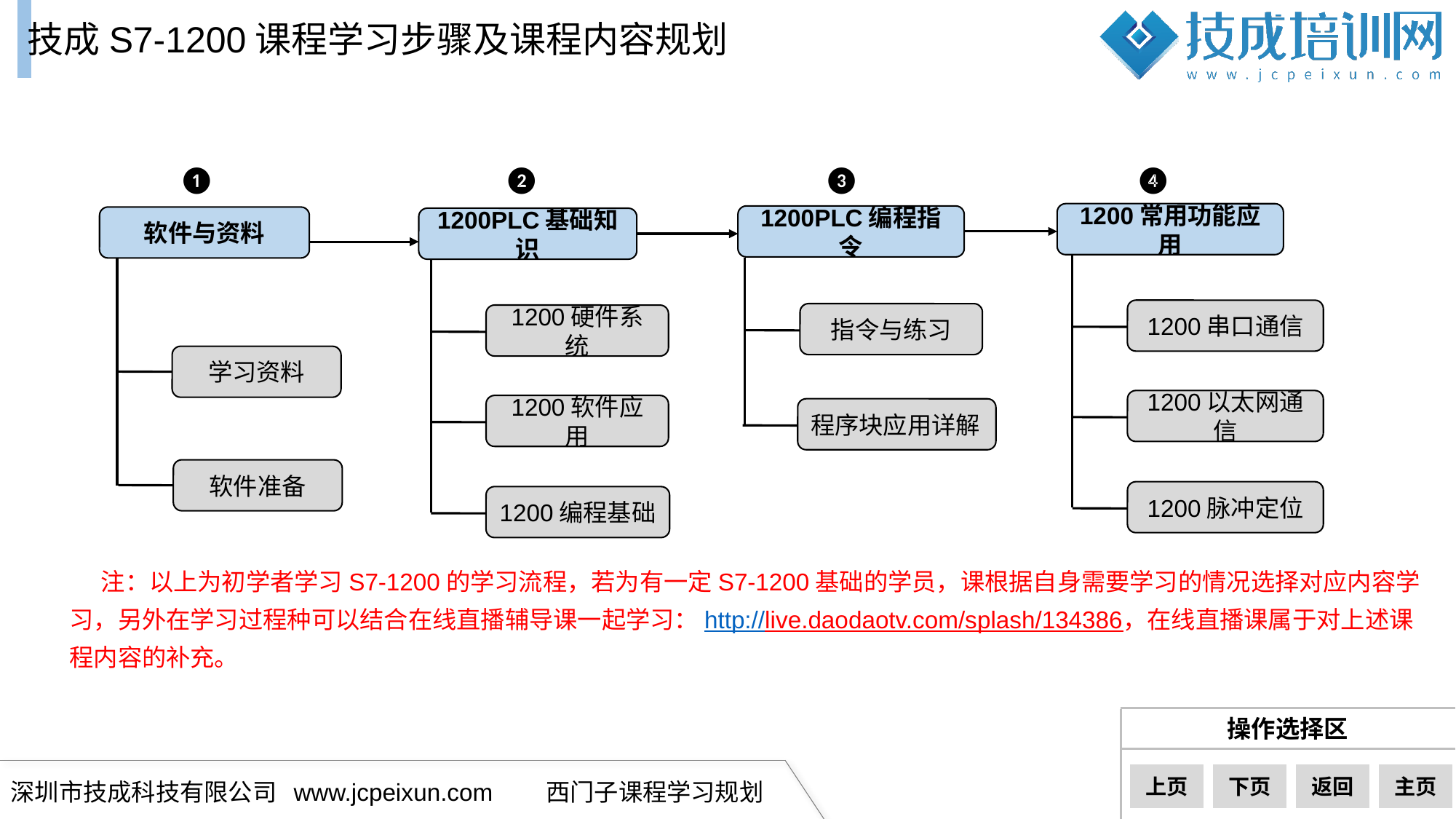

技成S7-1200课程学习步骤及课程内容规划
❶
❷
❸
❹
1200常用功能应用
1200PLC编程指令
软件与资料
1200PLC基础知识
1200串口通信
指令与练习
1200硬件系统
学习资料
1200以太网通信
1200软件应用
程序块应用详解
软件准备
1200脉冲定位
1200编程基础
注：以上为初学者学习S7-1200的学习流程，若为有一定S7-1200基础的学员，课根据自身需要学习的情况选择对应内容学习，另外在学习过程种可以结合在线直播辅导课一起学习：http://live.daodaotv.com/splash/134386，在线直播课属于对上述课程内容的补充。
下一页
上页
下页
返回
主页